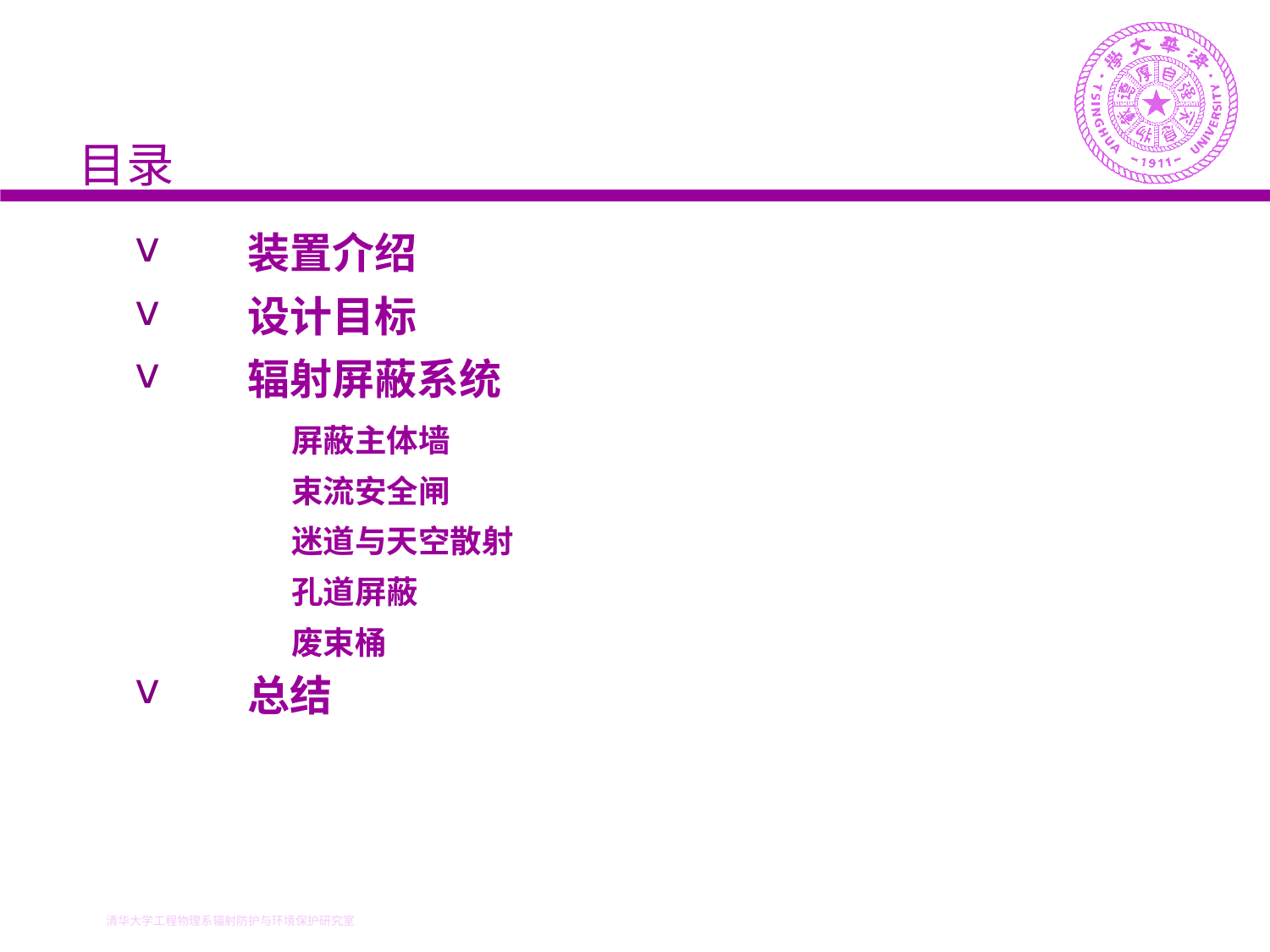

# 目录
装置介绍
设计目标
辐射屏蔽系统

总结
屏蔽主体墙
束流安全闸
迷道与天空散射
孔道屏蔽
废束桶